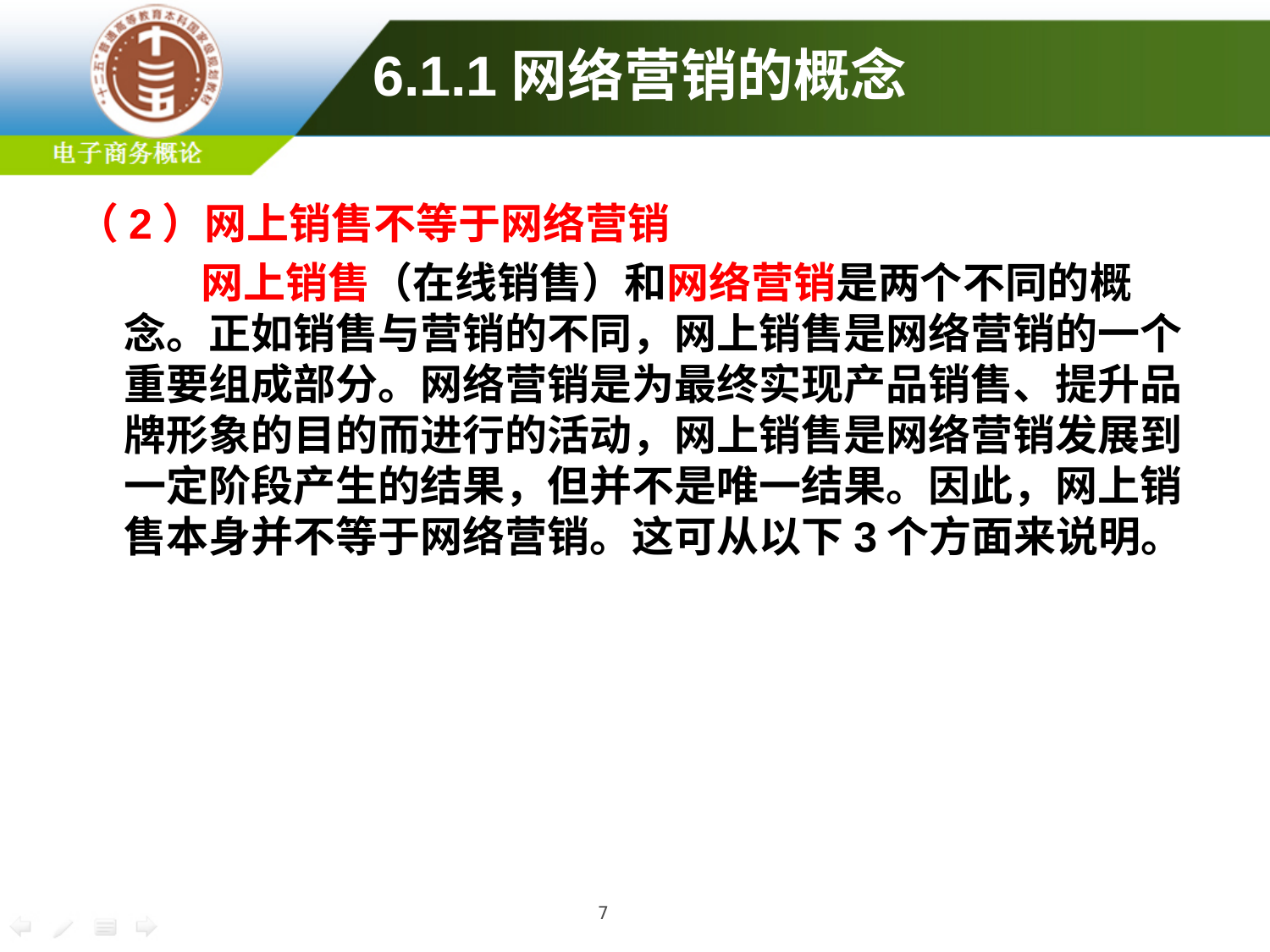

# 6.1.1网络营销的概念
（2）网上销售不等于网络营销
            网上销售（在线销售）和网络营销是两个不同的概念。正如销售与营销的不同，网上销售是网络营销的一个重要组成部分。网络营销是为最终实现产品销售、提升品牌形象的目的而进行的活动，网上销售是网络营销发展到一定阶段产生的结果，但并不是唯一结果。因此，网上销售本身并不等于网络营销。这可从以下3个方面来说明。
7